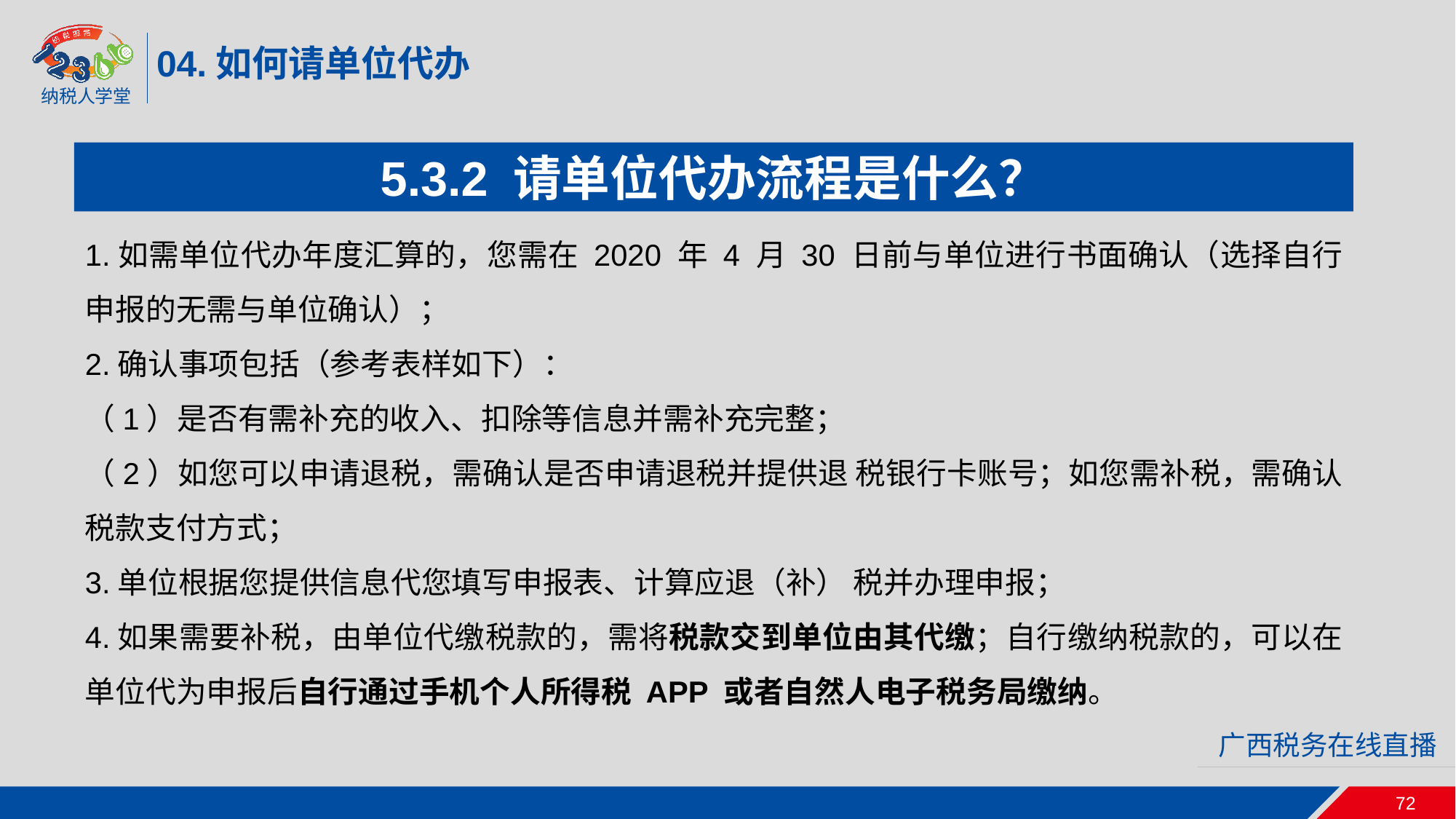

04.如何请单位代办
5.3.2 请单位代办流程是什么？
1.如需单位代办年度汇算的，您需在 2020 年 4 月 30 日前与单位进行书面确认（选择自行申报的无需与单位确认）；
2.确认事项包括（参考表样如下）：
（1）是否有需补充的收入、扣除等信息并需补充完整；
（2）如您可以申请退税，需确认是否申请退税并提供退 税银行卡账号；如您需补税，需确认税款支付方式；
3.单位根据您提供信息代您填写申报表、计算应退（补） 税并办理申报；
4.如果需要补税，由单位代缴税款的，需将税款交到单位由其代缴；自行缴纳税款的，可以在单位代为申报后自行通过手机个人所得税 APP 或者自然人电子税务局缴纳。